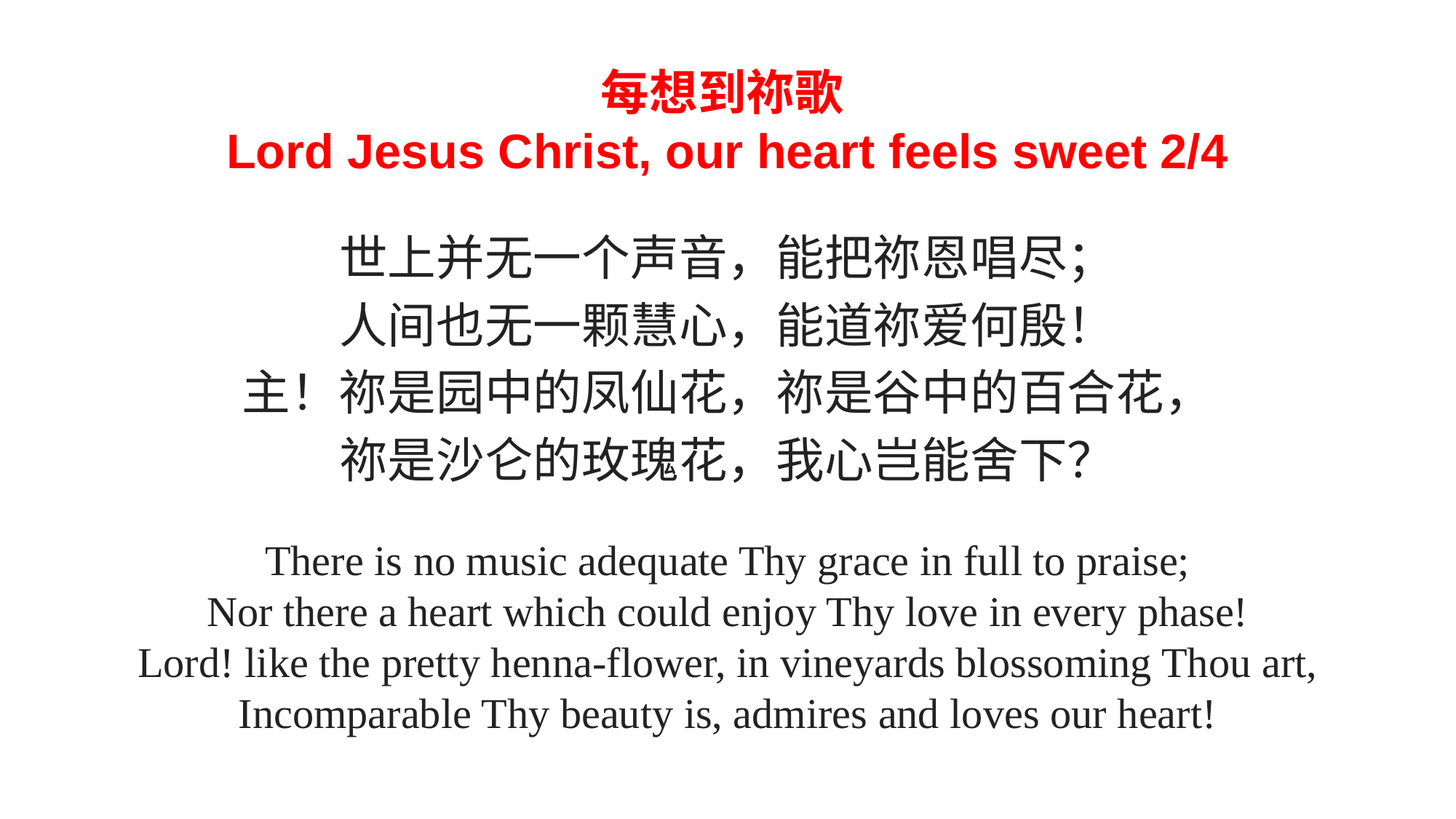

每想到祢歌
Lord Jesus Christ, our heart feels sweet 2/4
世上并无一个声音，能把祢恩唱尽；
人间也无一颗慧心，能道祢爱何殷！
主！祢是园中的凤仙花，祢是谷中的百合花，
祢是沙仑的玫瑰花，我心岂能舍下？

There is no music adequate Thy grace in full to praise;
Nor there a heart which could enjoy Thy love in every phase!
Lord! like the pretty henna-flower, in vineyards blossoming Thou art,
Incomparable Thy beauty is, admires and loves our heart!